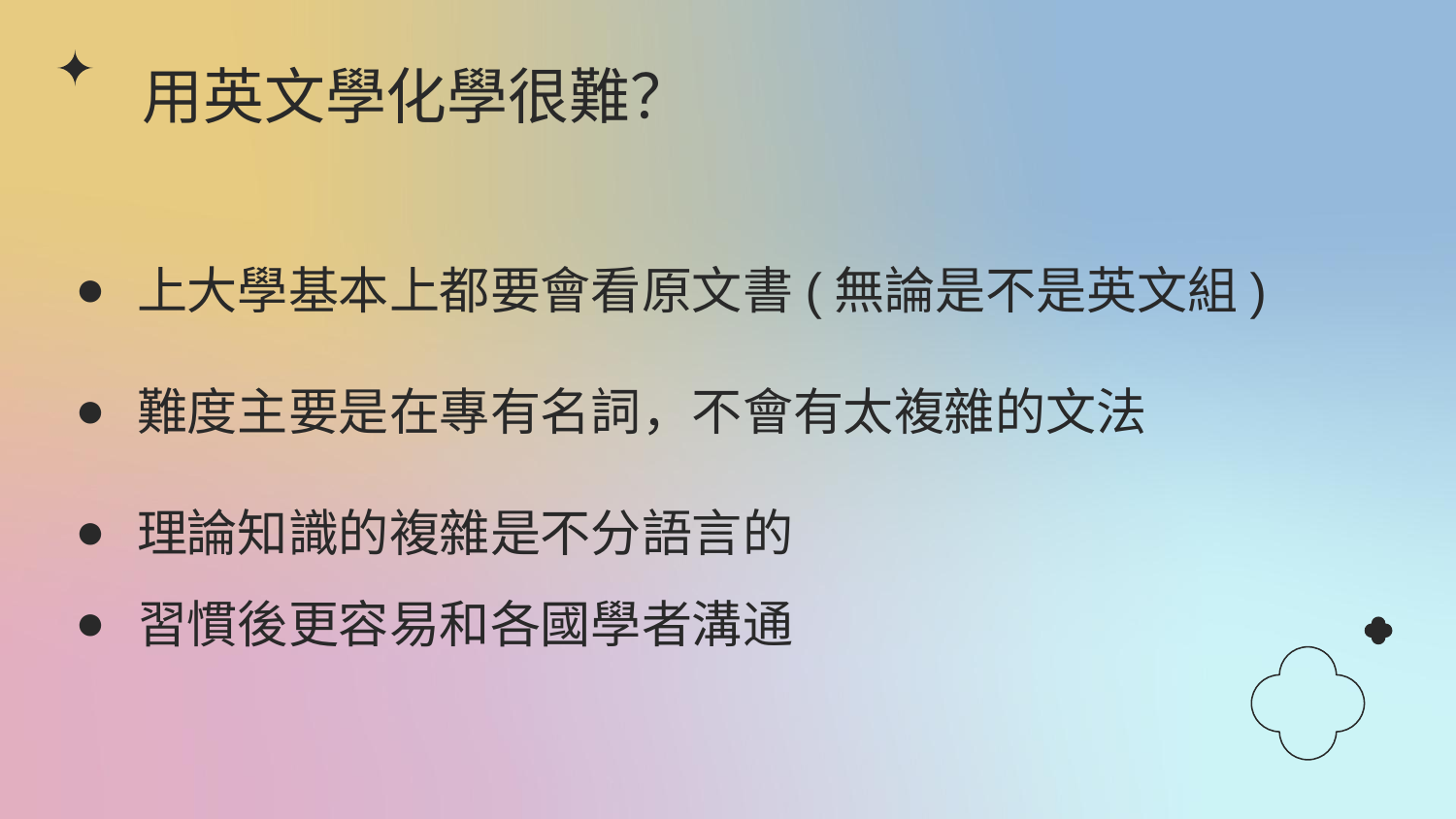

# 用英文學化學很難？
上大學基本上都要會看原文書(無論是不是英文組)
難度主要是在專有名詞，不會有太複雜的文法
理論知識的複雜是不分語言的
習慣後更容易和各國學者溝通